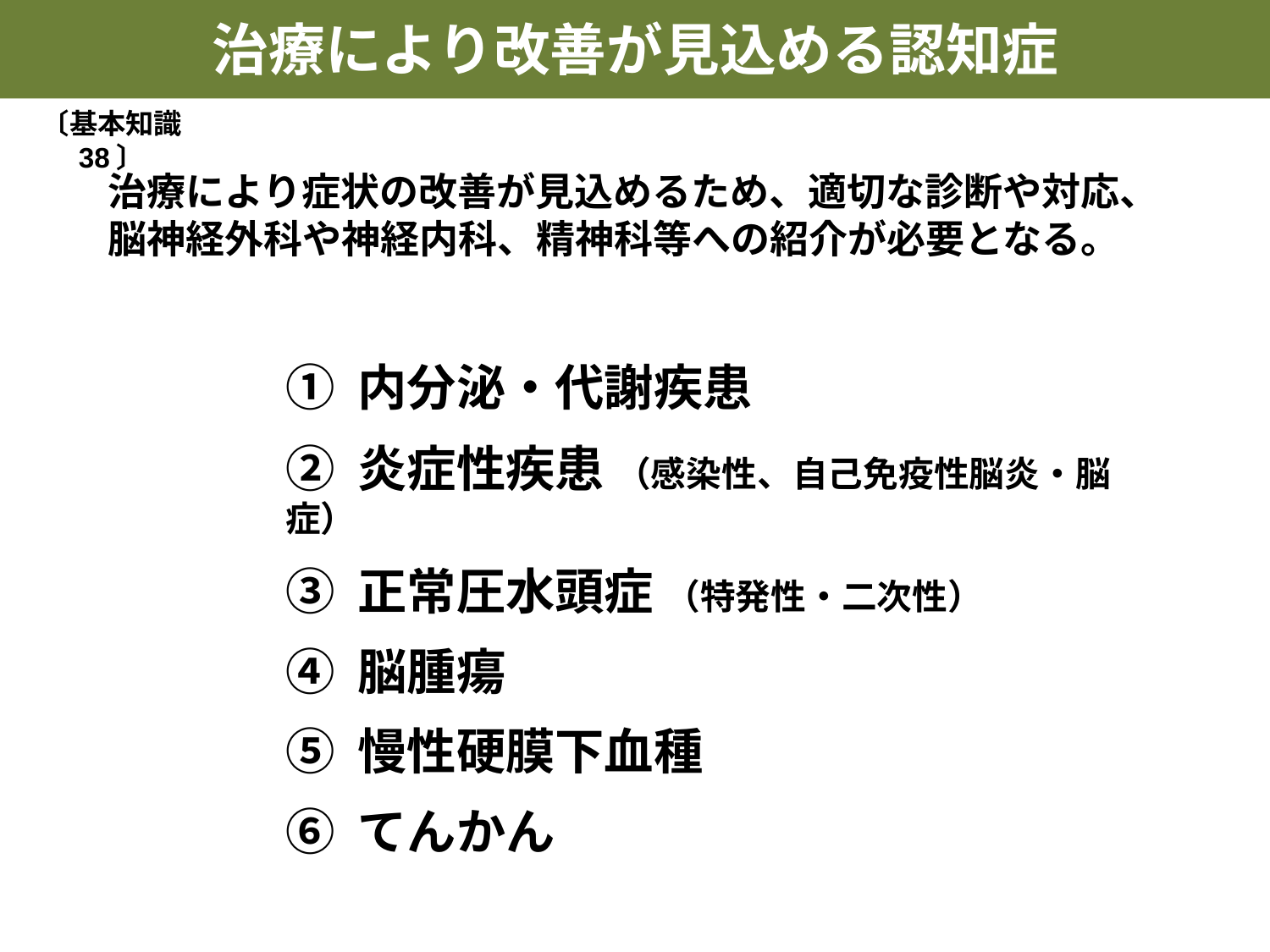

# 治療により改善が見込める認知症
〔基本知識 38〕
治療により症状の改善が見込めるため、適切な診断や対応、脳神経外科や神経内科、精神科等への紹介が必要となる。
① 内分泌・代謝疾患
② 炎症性疾患 （感染性、自己免疫性脳炎・脳症）
③ 正常圧水頭症 （特発性・二次性）
④ 脳腫瘍
⑤ 慢性硬膜下血種
⑥ てんかん